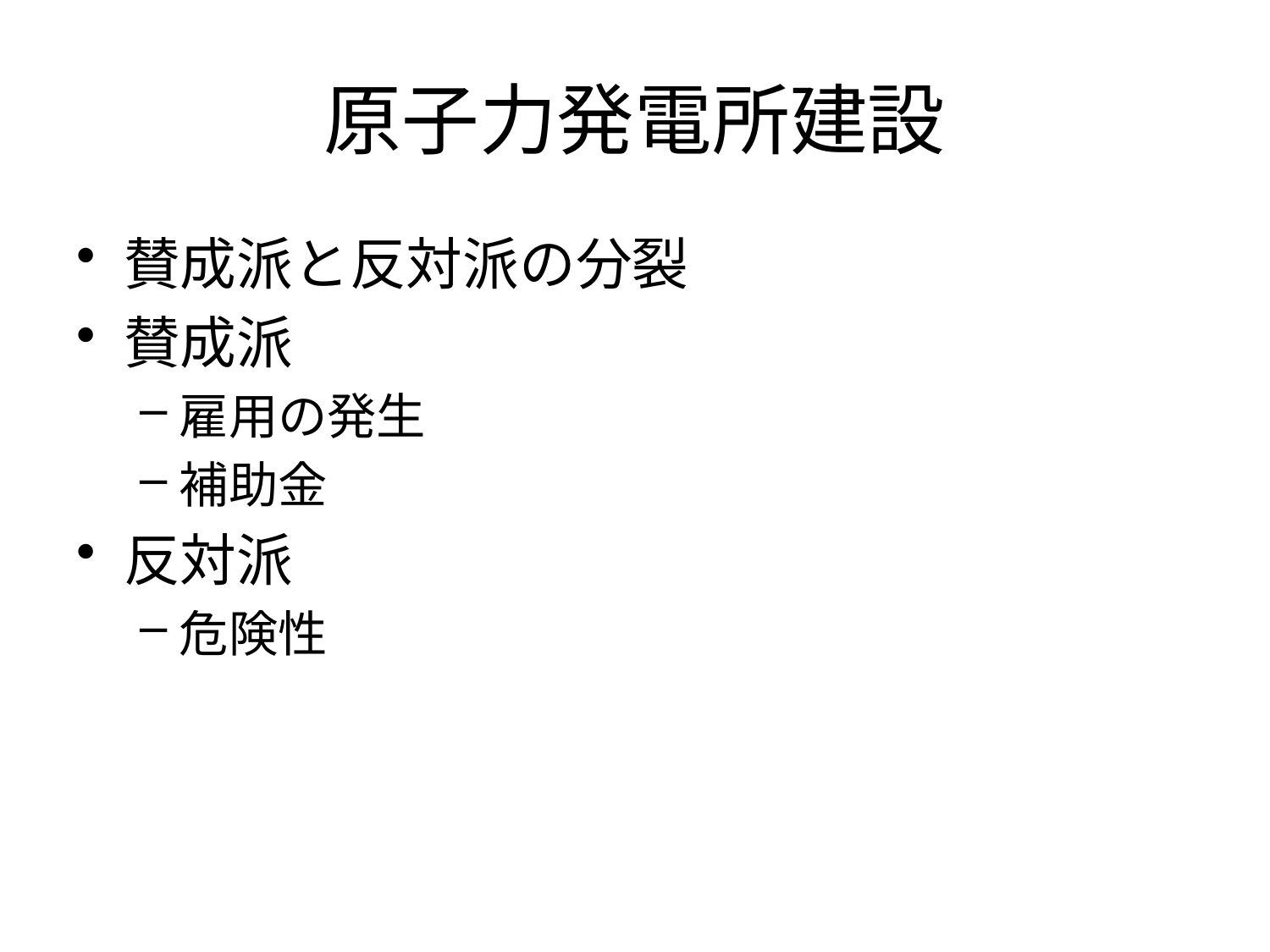

# 原子力発電所建設
賛成派と反対派の分裂
賛成派
雇用の発生
補助金
反対派
危険性